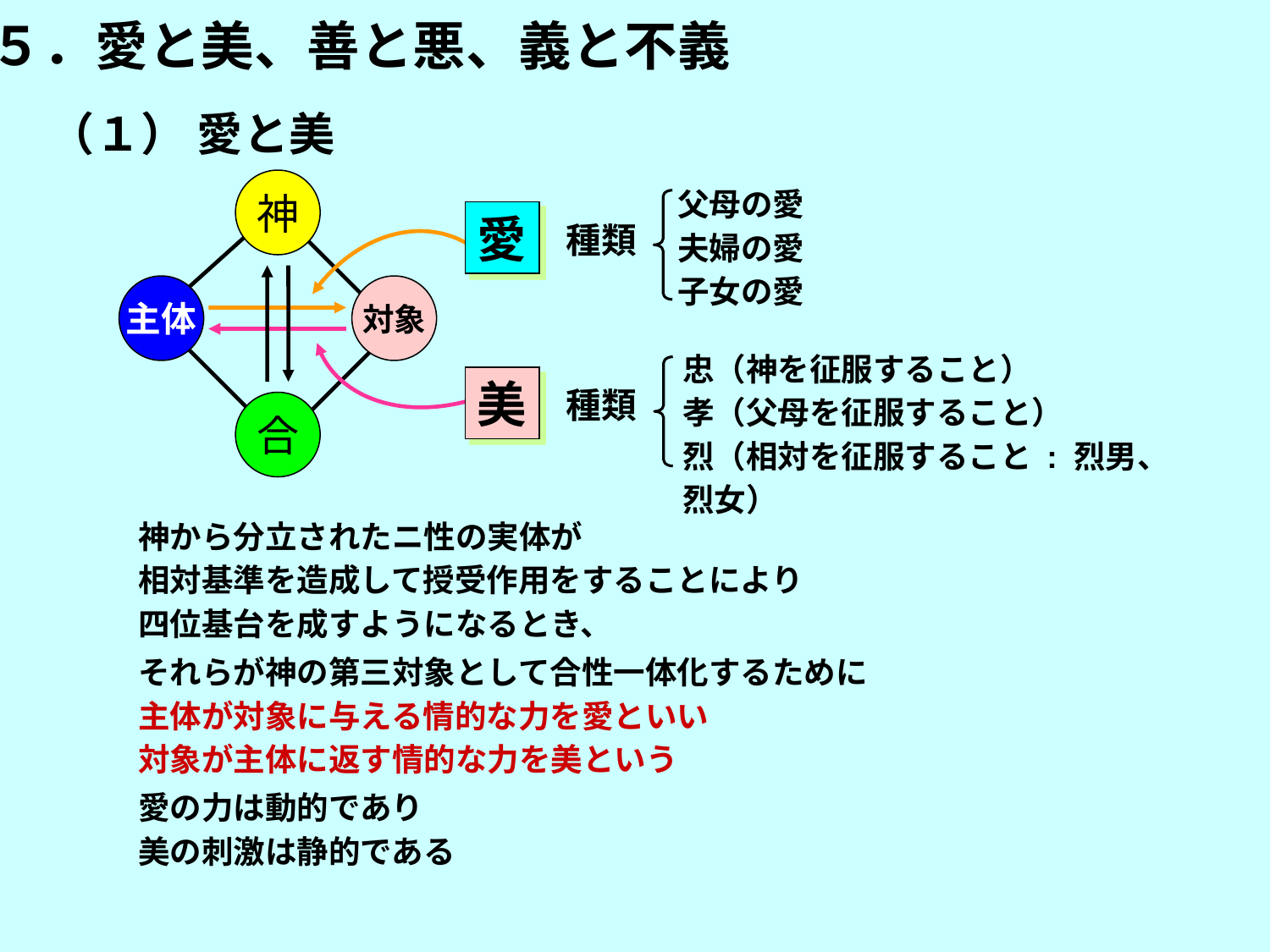

５．愛と美、善と悪、義と不義
（１） 愛と美
神
父母の愛
夫婦の愛
子女の愛

愛
種類

主体
対象

忠（神を征服すること）
孝（父母を征服すること）
烈（相対を征服すること : 烈男、烈女）

美
種類
合
神から分立されたニ性の実体が
相対基準を造成して授受作用をすることにより
四位基台を成すようになるとき、
それらが神の第三対象として合性一体化するために
主体が対象に与える情的な力を愛といい
対象が主体に返す情的な力を美という
愛の力は動的であり
美の刺激は静的である